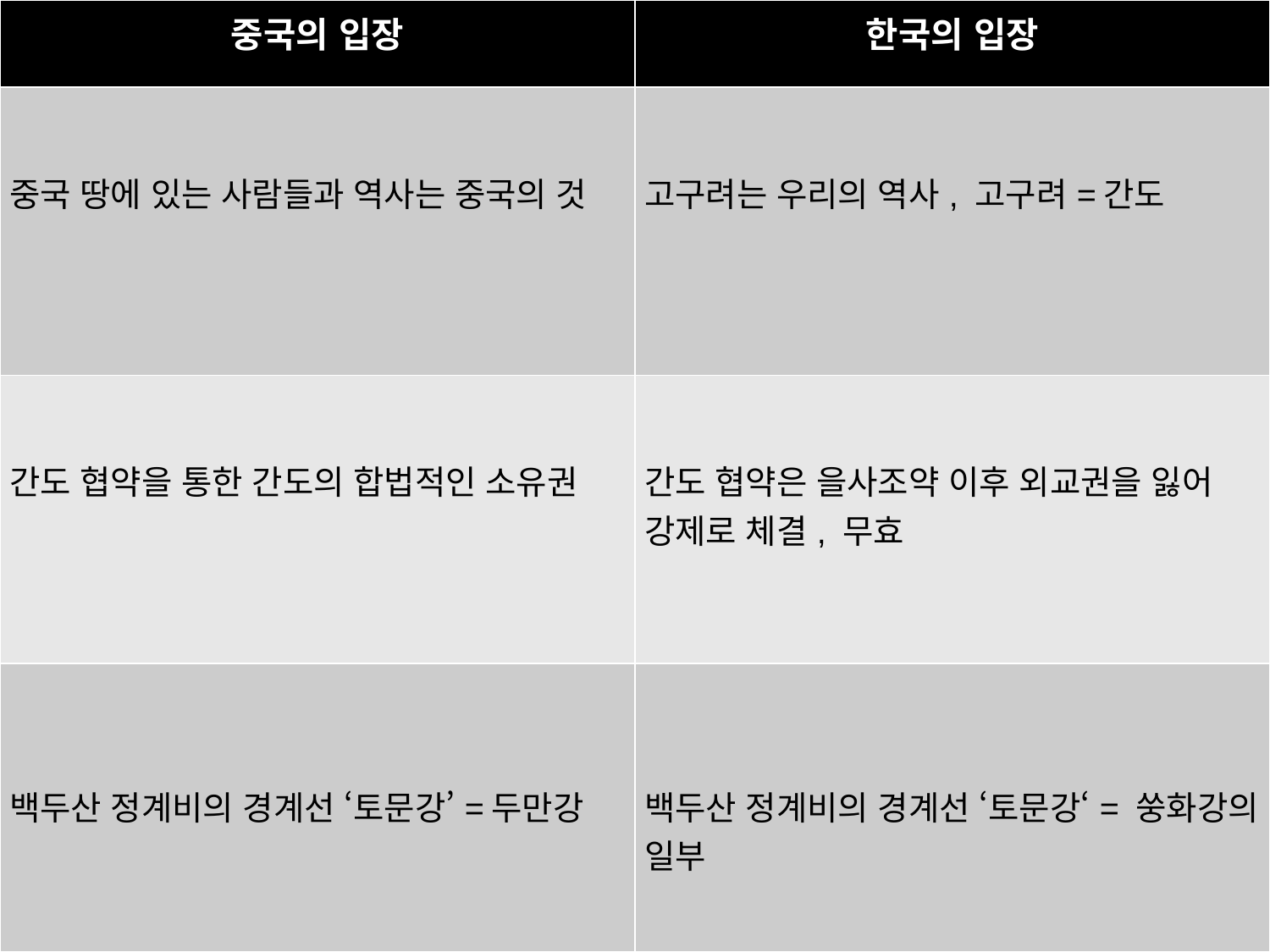

| 중국의 입장 | 한국의 입장 |
| --- | --- |
| 중국 땅에 있는 사람들과 역사는 중국의 것 | 고구려는 우리의 역사, 고구려=간도 |
| 간도 협약을 통한 간도의 합법적인 소유권 | 간도 협약은 을사조약 이후 외교권을 잃어 강제로 체결, 무효 |
| 백두산 정계비의 경계선 ‘토문강’=두만강 | 백두산 정계비의 경계선 ‘토문강‘= 쑹화강의 일부 |